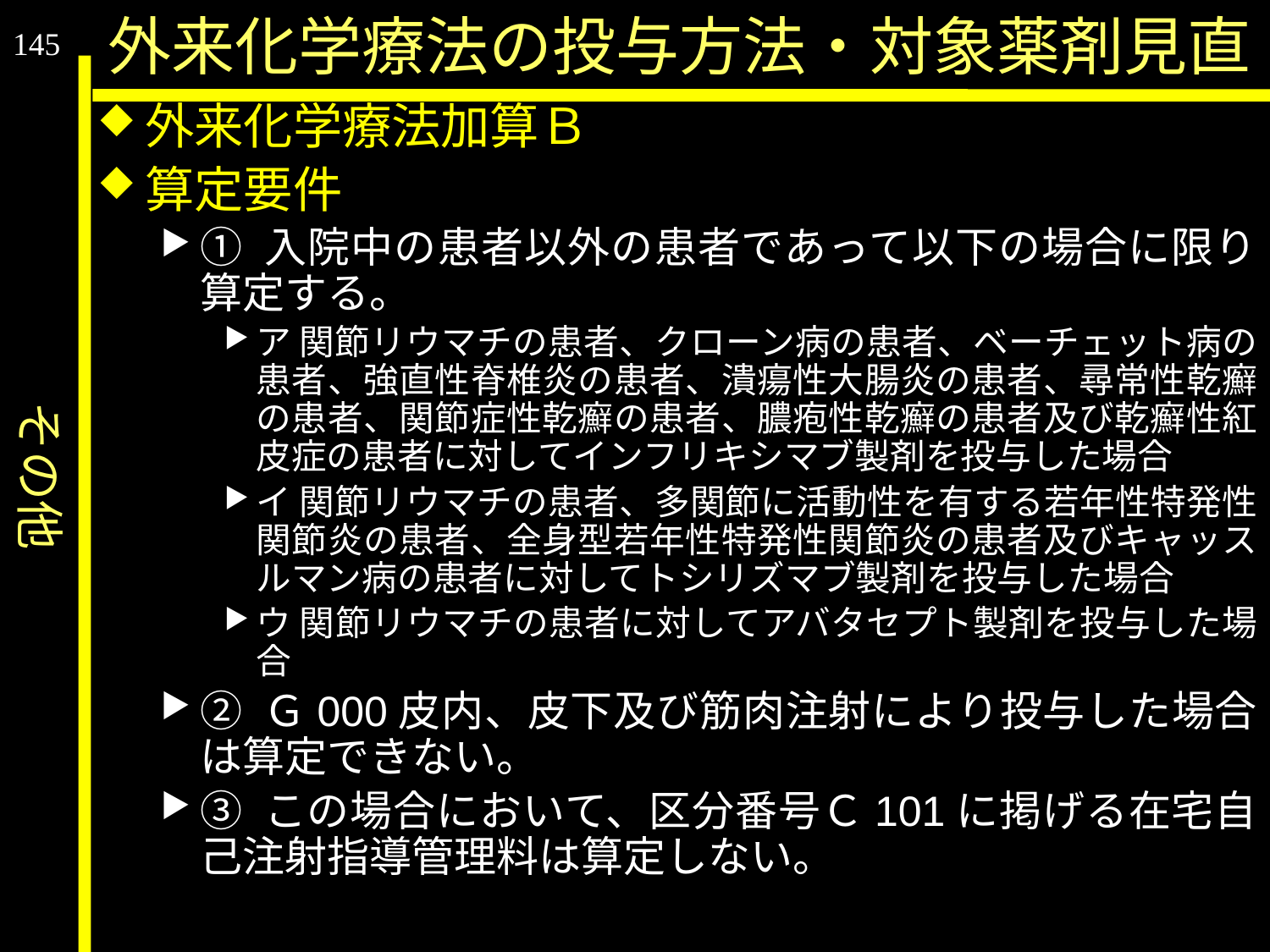

その他
外来化学療法の投与方法・対象薬剤見直
145

外来化学療法加算Ｂ
算定要件
① 入院中の患者以外の患者であって以下の場合に限り算定する。
ア 関節リウマチの患者、クローン病の患者、ベーチェット病の患者、強直性脊椎炎の患者、潰瘍性大腸炎の患者、尋常性乾癬の患者、関節症性乾癬の患者、膿疱性乾癬の患者及び乾癬性紅皮症の患者に対してインフリキシマブ製剤を投与した場合
イ 関節リウマチの患者、多関節に活動性を有する若年性特発性関節炎の患者、全身型若年性特発性関節炎の患者及びキャッスルマン病の患者に対してトシリズマブ製剤を投与した場合
ウ 関節リウマチの患者に対してアバタセプト製剤を投与した場合
② Ｇ000皮内、皮下及び筋肉注射により投与した場合は算定できない。
③ この場合において、区分番号Ｃ101に掲げる在宅自己注射指導管理料は算定しない。